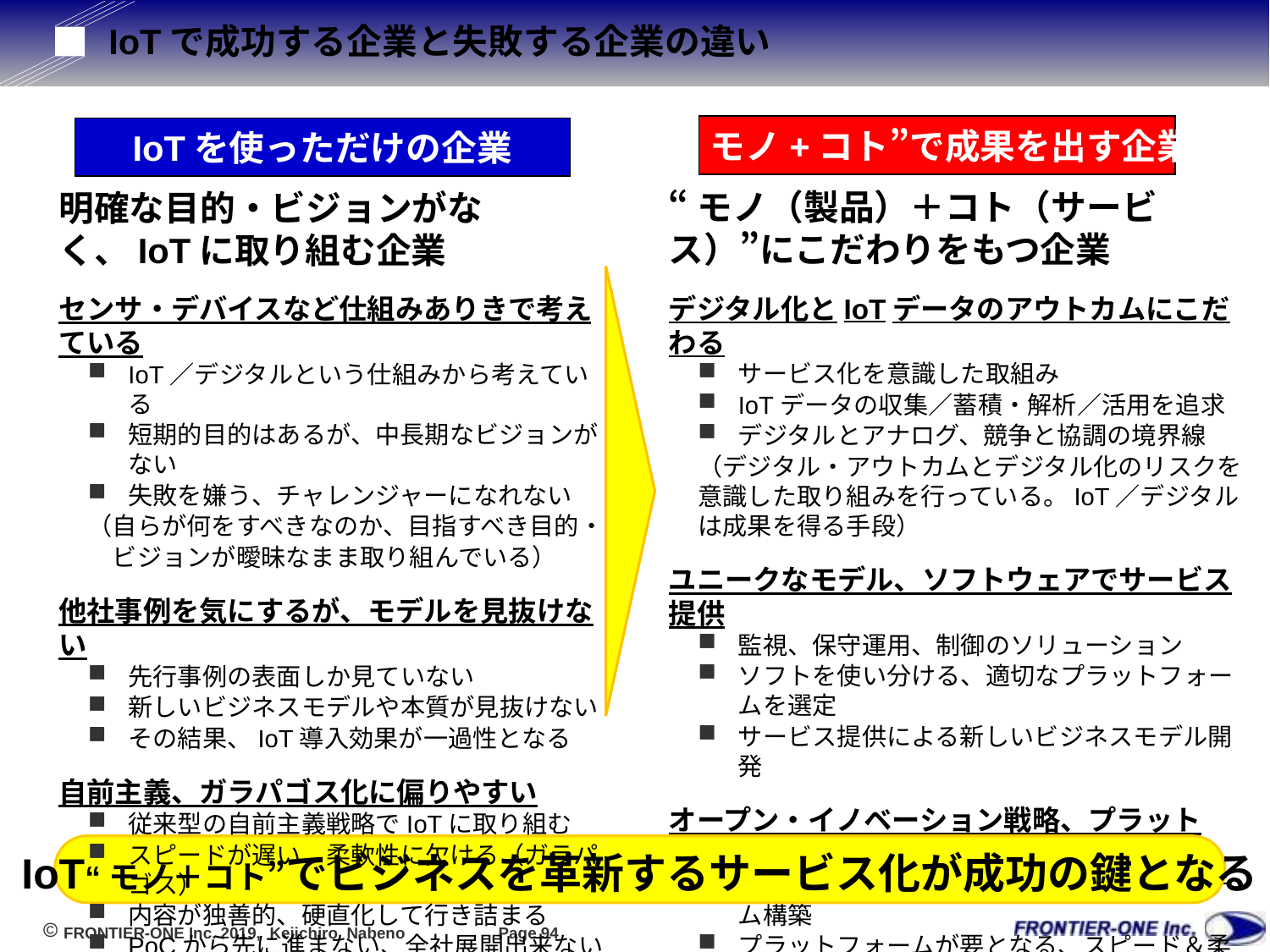

# IoTで成功する企業と失敗する企業の違い
“モノ+コト”で成果を出す企業
IoTを使っただけの企業
“モノ（製品）＋コト（サービス）”にこだわりをもつ企業
デジタル化とIoTデータのアウトカムにこだわる
サービス化を意識した取組み
IoTデータの収集／蓄積・解析／活用を追求
デジタルとアナログ、競争と協調の境界線
（デジタル・アウトカムとデジタル化のリスクを意識した取り組みを行っている。IoT／デジタルは成果を得る手段）
ユニークなモデル、ソフトウェアでサービス提供
監視、保守運用、制御のソリューション
ソフトを使い分ける、適切なプラットフォームを選定
サービス提供による新しいビジネスモデル開発
オープン・イノベーション戦略、プラットフォーム戦略
オープン・イノベーション戦略、エコシステム構築
プラットフォームが要となる、スピード＆柔軟性重視
デジタル・アウトカム（成果）が業績に貢献する
顧客への効果・サービス提供にこだわり続ける
明確な目的・ビジョンがなく、IoTに取り組む企業
センサ・デバイスなど仕組みありきで考えている
IoT／デジタルという仕組みから考えている
短期的目的はあるが、中長期なビジョンがない
失敗を嫌う、チャレンジャーになれない
（自らが何をすべきなのか、目指すべき目的・
　ビジョンが曖昧なまま取り組んでいる）
他社事例を気にするが、モデルを見抜けない
先行事例の表面しか見ていない
新しいビジネスモデルや本質が見抜けない
その結果、IoT導入効果が一過性となる
自前主義、ガラパゴス化に偏りやすい
従来型の自前主義戦略でIoTに取り組む
スピードが遅い、柔軟性に欠ける（ガラパゴス）
内容が独善的、硬直化して行き詰まる
PoCから先に進まない、全社展開出来ない

IoT“モノ＋コト”でビジネスを革新するサービス化が成功の鍵となる